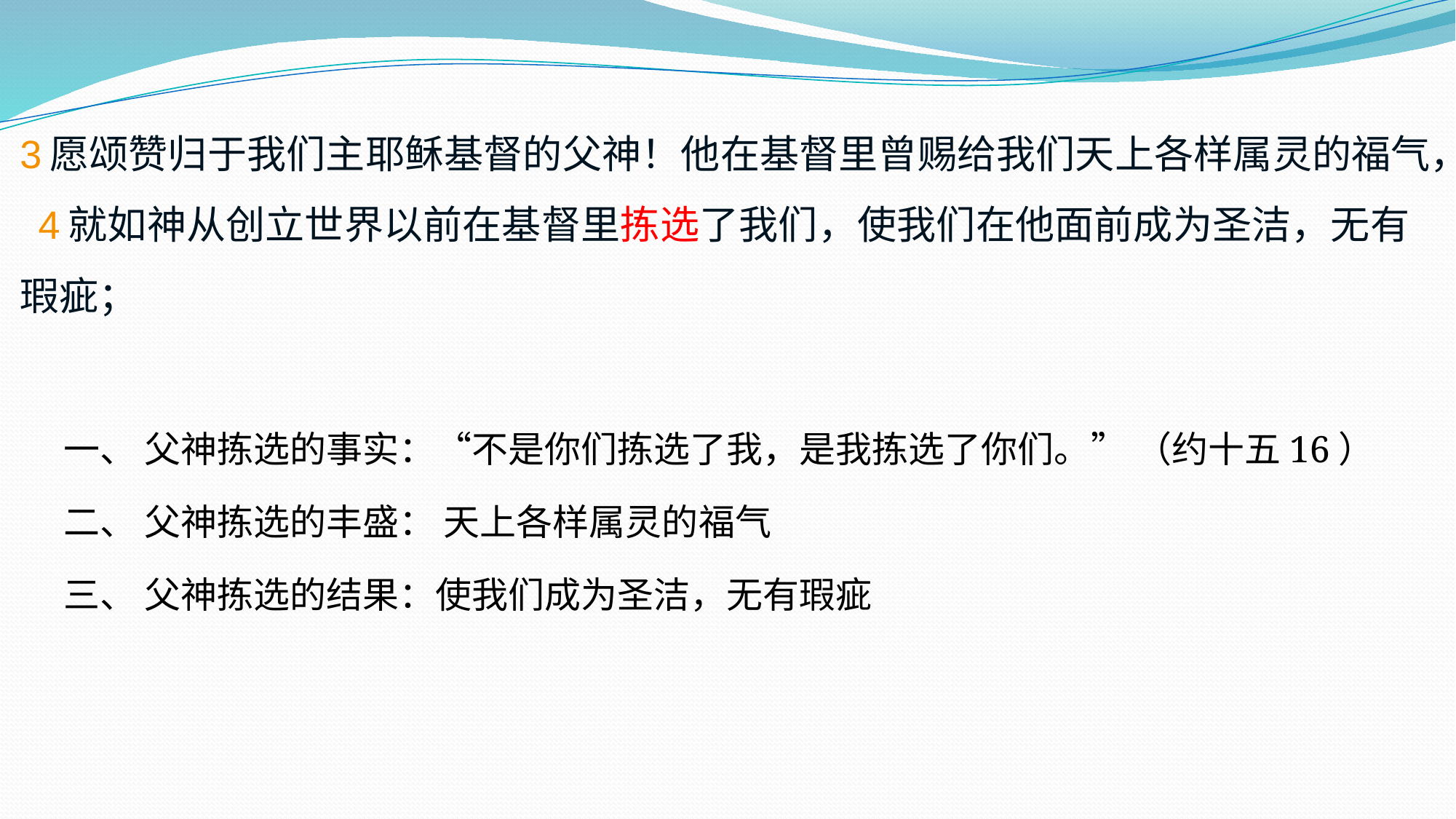

3 愿颂赞归于我们主耶稣基督的父神！他在基督里曾赐给我们天上各样属灵的福气， 4 就如神从创立世界以前在基督里拣选了我们，使我们在他面前成为圣洁，无有瑕疵；

一、 父神拣选的事实：“不是你们拣选了我，是我拣选了你们。” （约十五16）
二、 父神拣选的丰盛： 天上各样属灵的福气
三、 父神拣选的结果：使我们成为圣洁，无有瑕疵